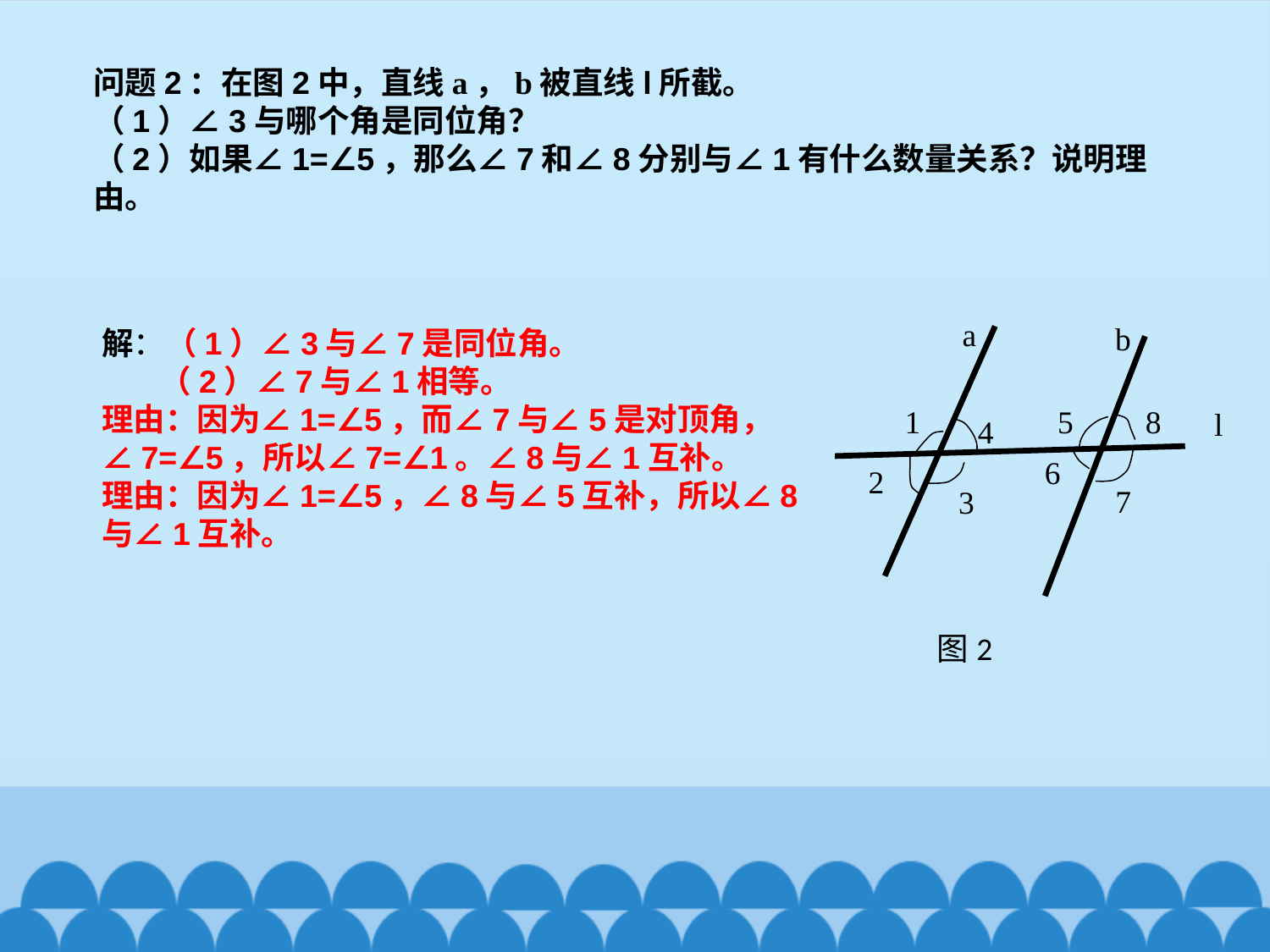

问题2：在图2中，直线a，b被直线l所截。
（1）∠3与哪个角是同位角？
（2）如果∠1=∠5，那么∠7和∠8分别与∠1有什么数量关系？说明理由。
a
b
1
5
8
4

6

2

7
3
解：（1）∠3与∠7是同位角。
       （2）∠7与∠1相等。
理由：因为∠1=∠5，而∠7与∠5是对顶角，∠7=∠5，所以∠7=∠1。∠8与∠1互补。
理由：因为∠1=∠5，∠8与∠5互补，所以∠8与∠1互补。
l
图2